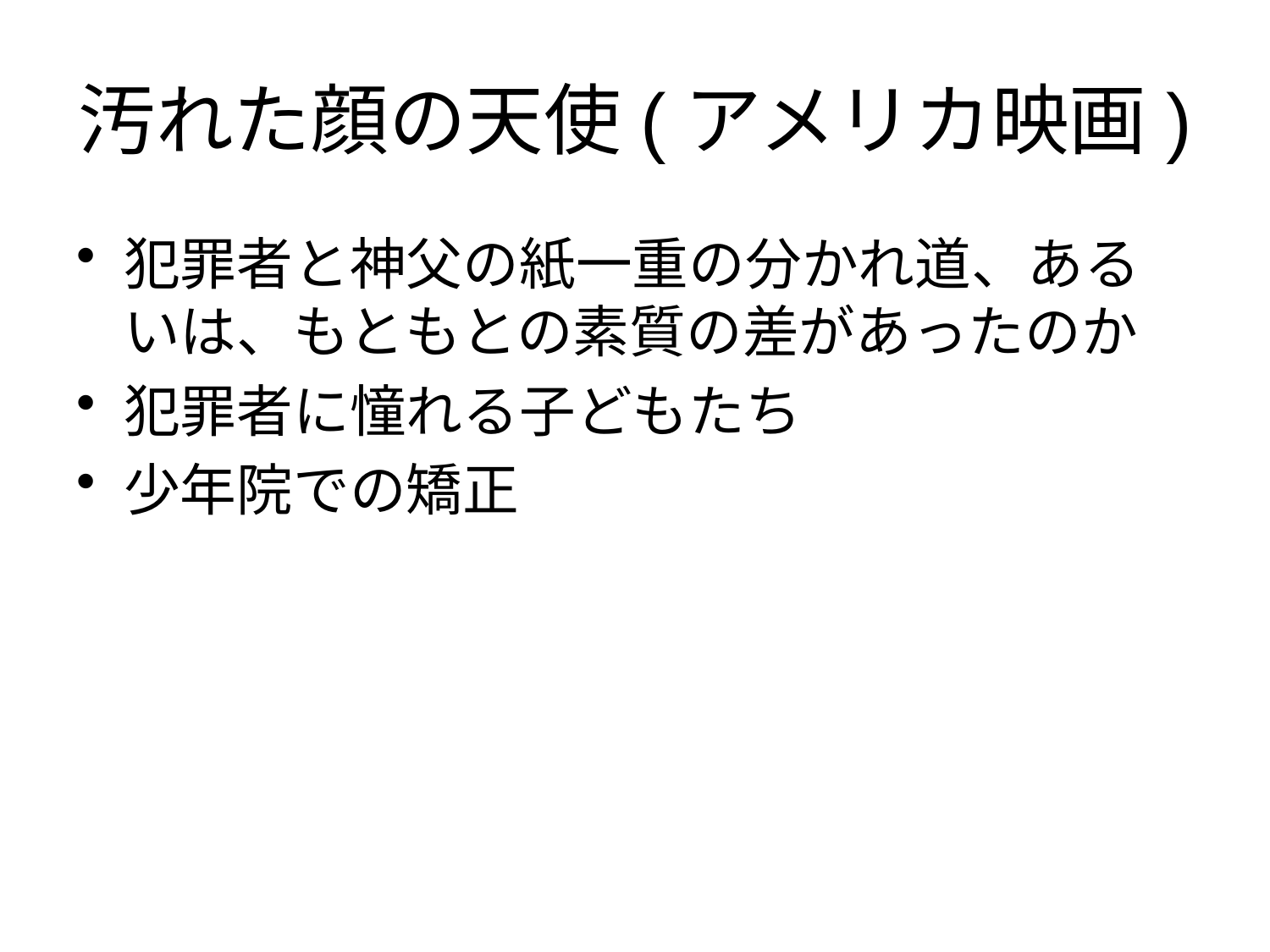

# 汚れた顔の天使(アメリカ映画)
犯罪者と神父の紙一重の分かれ道、あるいは、もともとの素質の差があったのか
犯罪者に憧れる子どもたち
少年院での矯正